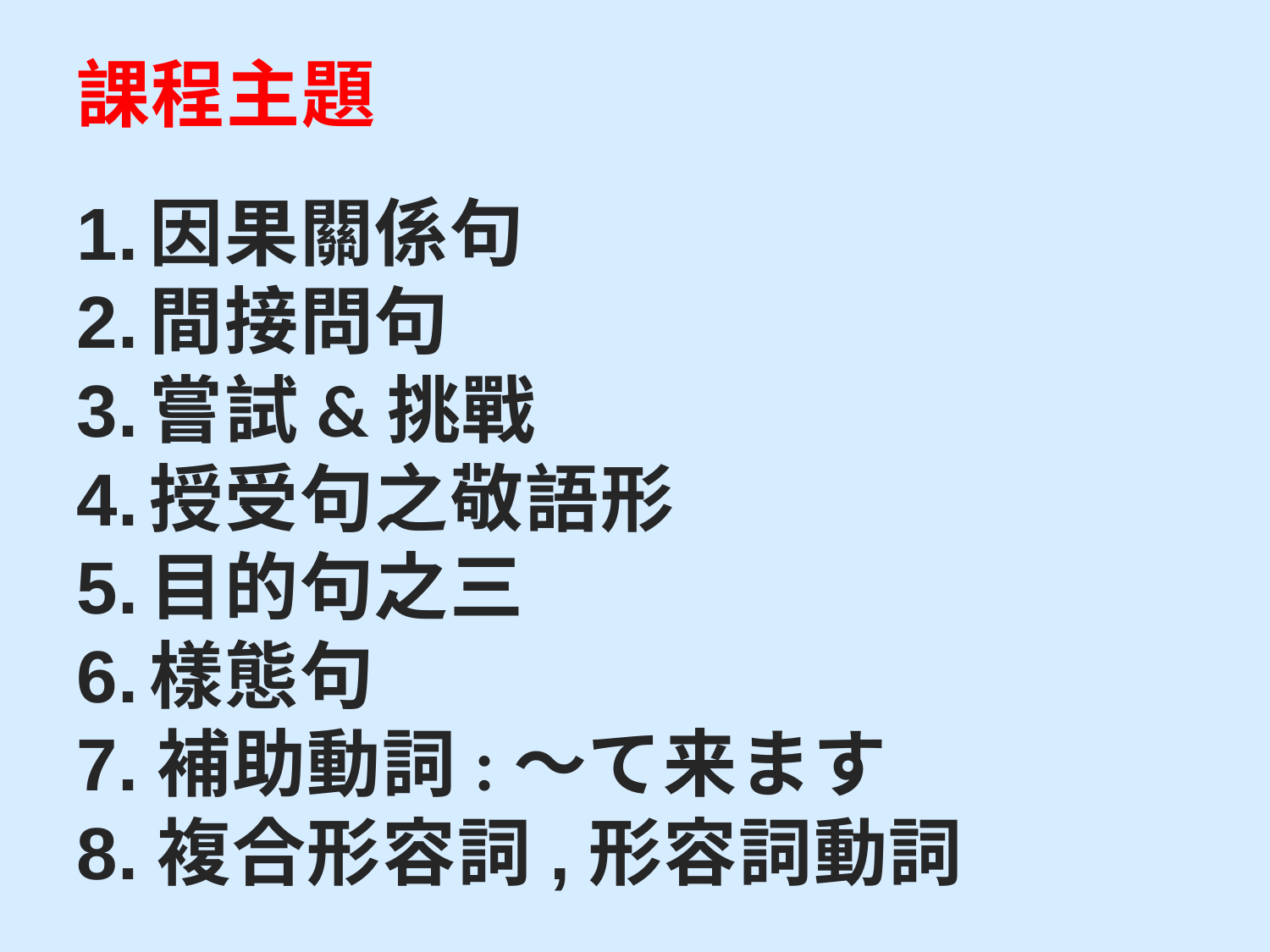

# 課程主題 1. 因果關係句 2. 間接問句 3. 嘗試&挑戰 4. 授受句之敬語形 5. 目的句之三 6. 樣態句 7.補助動詞:～て来ます 8.複合形容詞,形容詞動詞